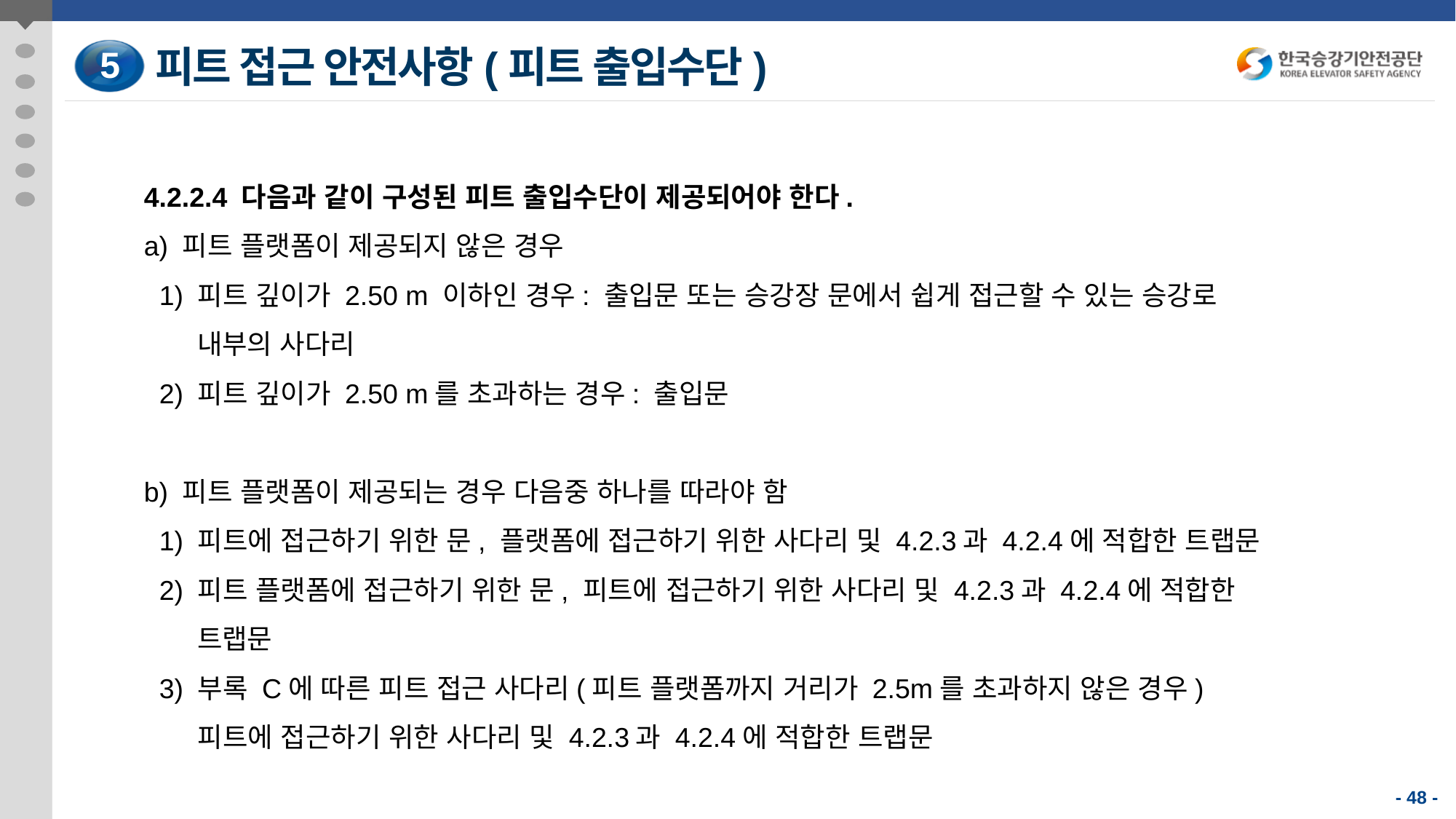

피트 접근 안전사항(피트 출입수단)
5
4.2.2.4 다음과 같이 구성된 피트 출입수단이 제공되어야 한다.
a) 피트 플랫폼이 제공되지 않은 경우
  1) 피트 깊이가 2.50 m 이하인 경우: 출입문 또는 승강장 문에서 쉽게 접근할 수 있는 승강로 내부의 사다리
  2) 피트 깊이가 2.50 m를 초과하는 경우: 출입문

b) 피트 플랫폼이 제공되는 경우 다음중 하나를 따라야 함
  1) 피트에 접근하기 위한 문, 플랫폼에 접근하기 위한 사다리 및 4.2.3과 4.2.4에 적합한 트랩문
  2) 피트 플랫폼에 접근하기 위한 문, 피트에 접근하기 위한 사다리 및 4.2.3과 4.2.4에 적합한 트랩문
  3) 부록 C에 따른 피트 접근 사다리(피트 플랫폼까지 거리가 2.5m를 초과하지 않은 경우) 피트에 접근하기 위한 사다리 및 4.2.3과 4.2.4에 적합한 트랩문